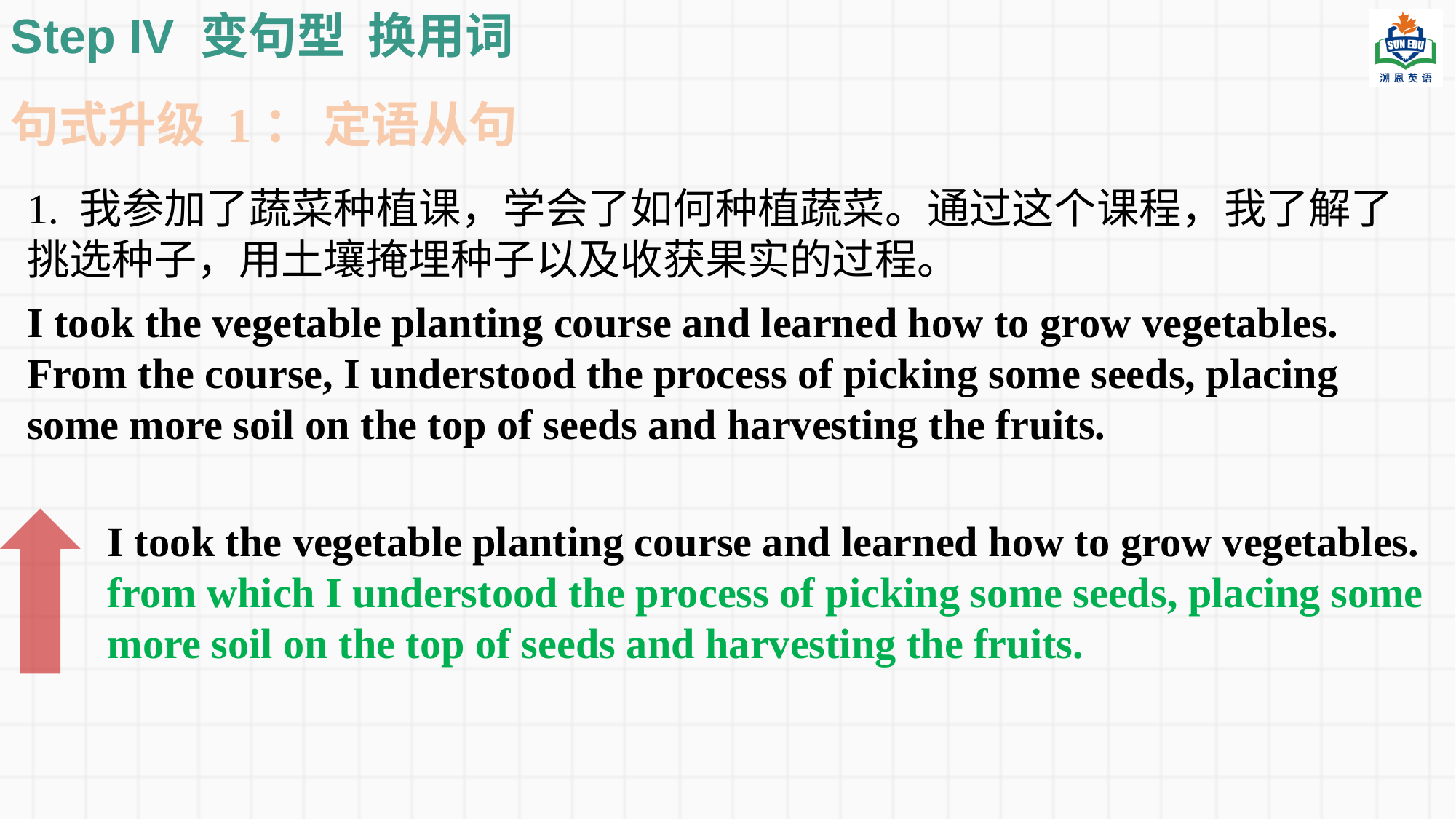

Step IV 变句型  换用词
句式升级 1： 定语从句
1. 我参加了蔬菜种植课，学会了如何种植蔬菜。通过这个课程，我了解了挑选种子，用土壤掩埋种子以及收获果实的过程。
I took the vegetable planting course and learned how to grow vegetables. From the course, I understood the process of picking some seeds, placing some more soil on the top of seeds and harvesting the fruits.
I took the vegetable planting course and learned how to grow vegetables. from which I understood the process of picking some seeds, placing some more soil on the top of seeds and harvesting the fruits.